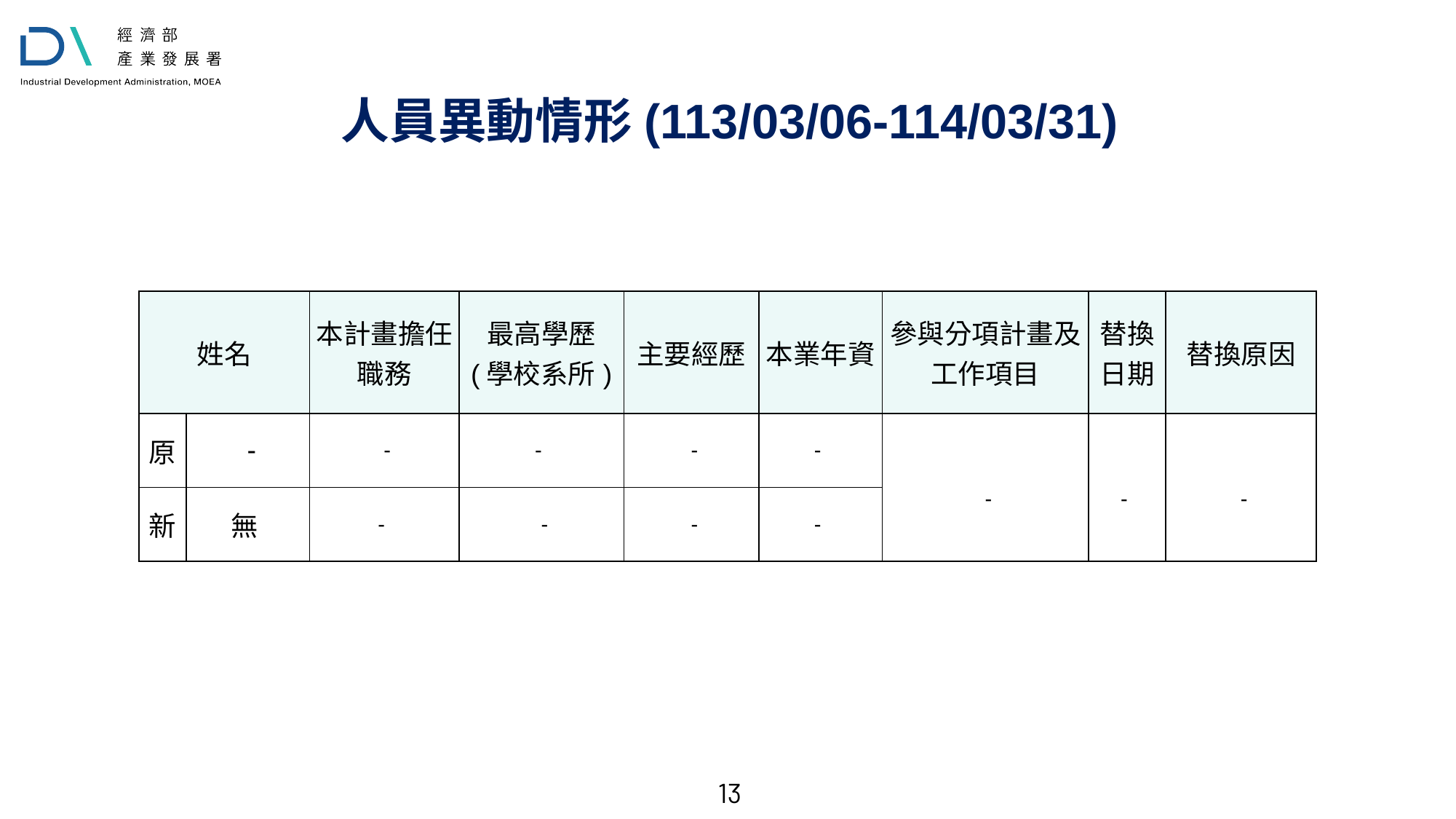

人員異動情形(113/03/06-114/03/31)
| 姓名 |  | 本計畫擔任職務 | 最高學歷 (學校系所) | 主要經歷 | 本業年資 | 參與分項計畫及工作項目 | 替換日期 | 替換原因 |
| --- | --- | --- | --- | --- | --- | --- | --- | --- |
| 原 | - | - | - | - | - | - | - | - |
| 新 | 無 | - | - | - | - |  |  |  |
13